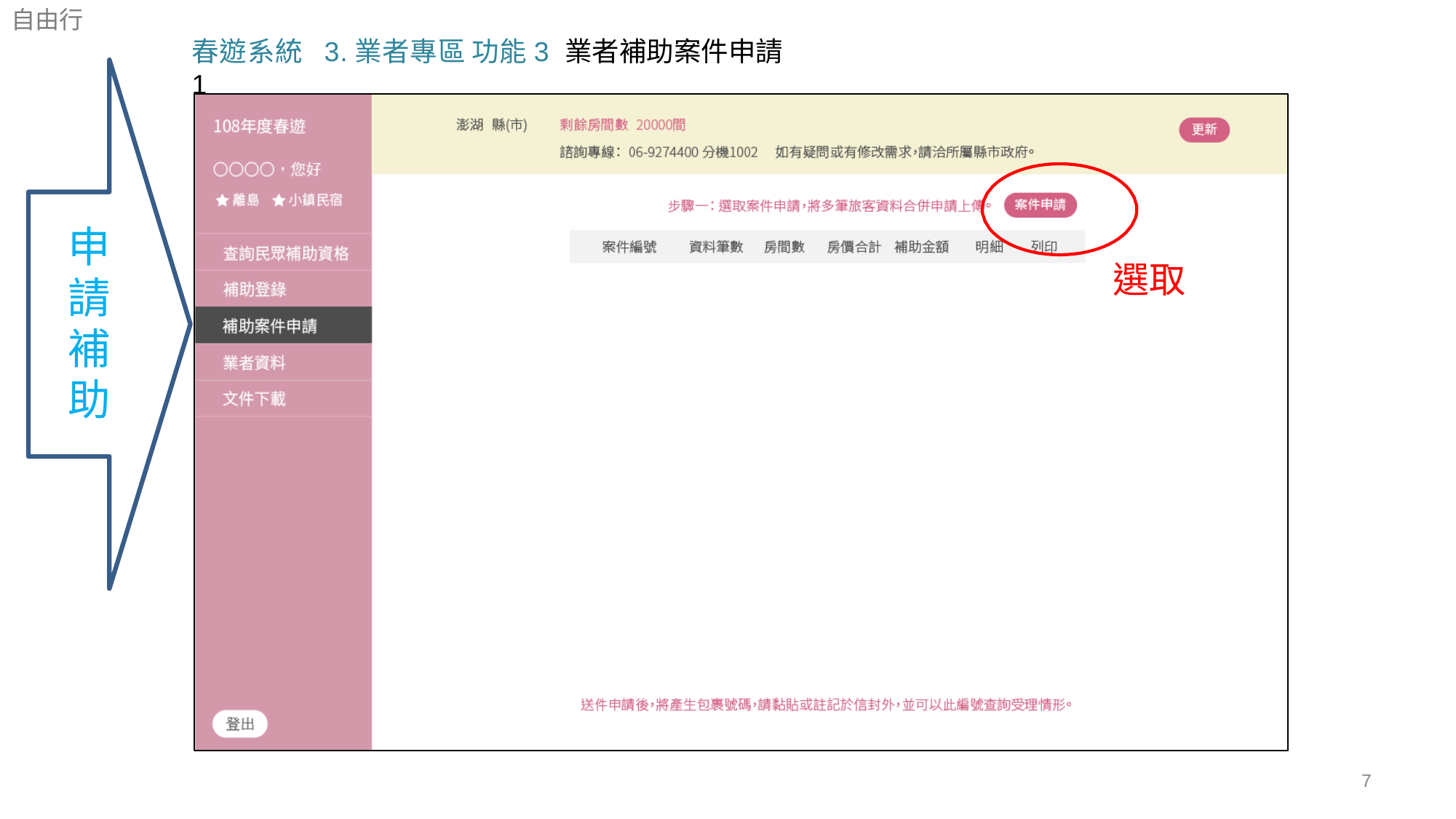

自由行
春遊系統  3.業者專區	功能3 業者補助案件申請1

# 申 請 補 助
選取
7